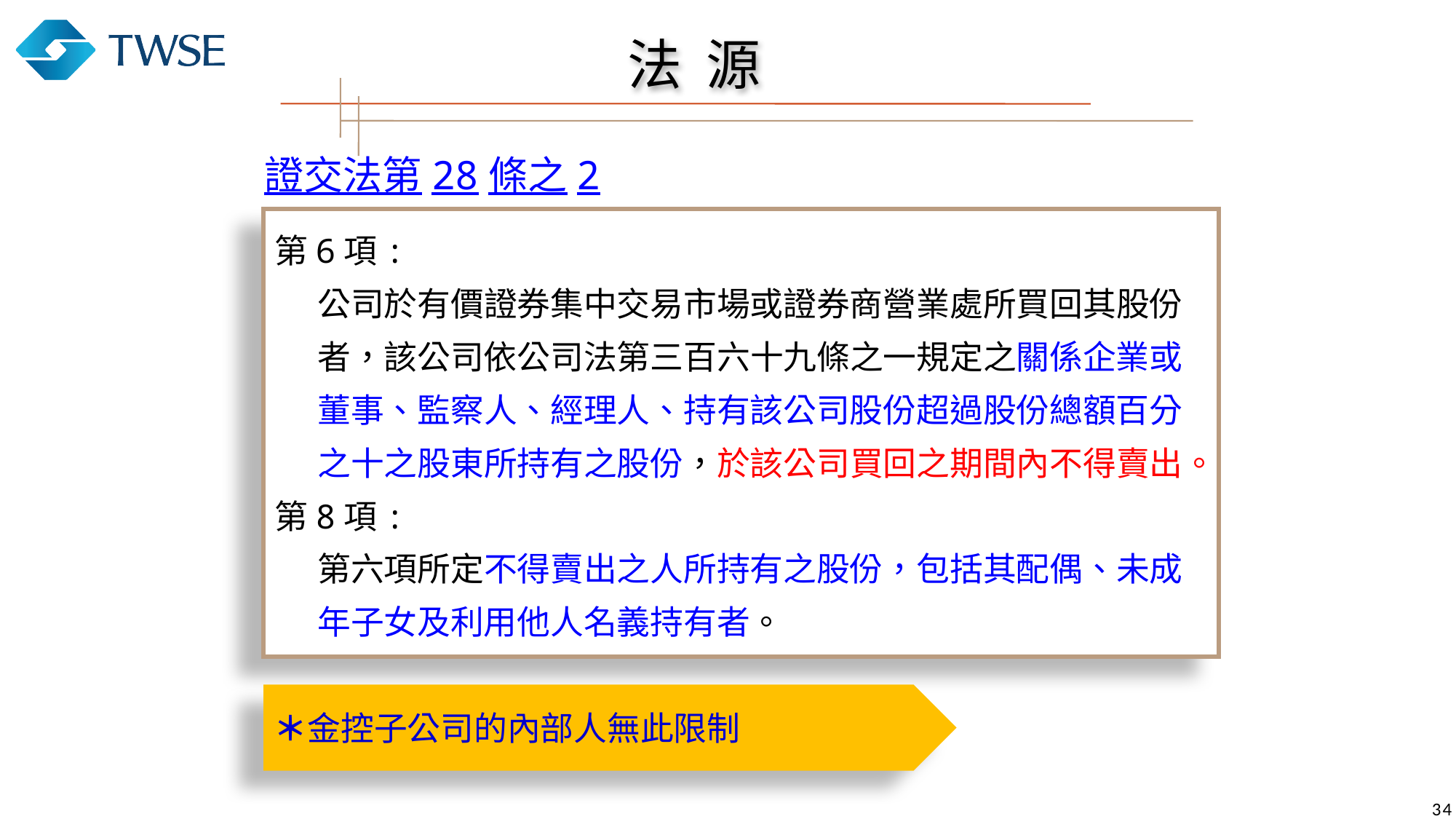

法  源
證交法第28條之2
第6項:
公司於有價證券集中交易市場或證券商營業處所買回其股份者，該公司依公司法第三百六十九條之一規定之關係企業或董事、監察人、經理人、持有該公司股份超過股份總額百分之十之股東所持有之股份，於該公司買回之期間內不得賣出。
第8項:
第六項所定不得賣出之人所持有之股份，包括其配偶、未成年子女及利用他人名義持有者。
＊金控子公司的內部人無此限制
34